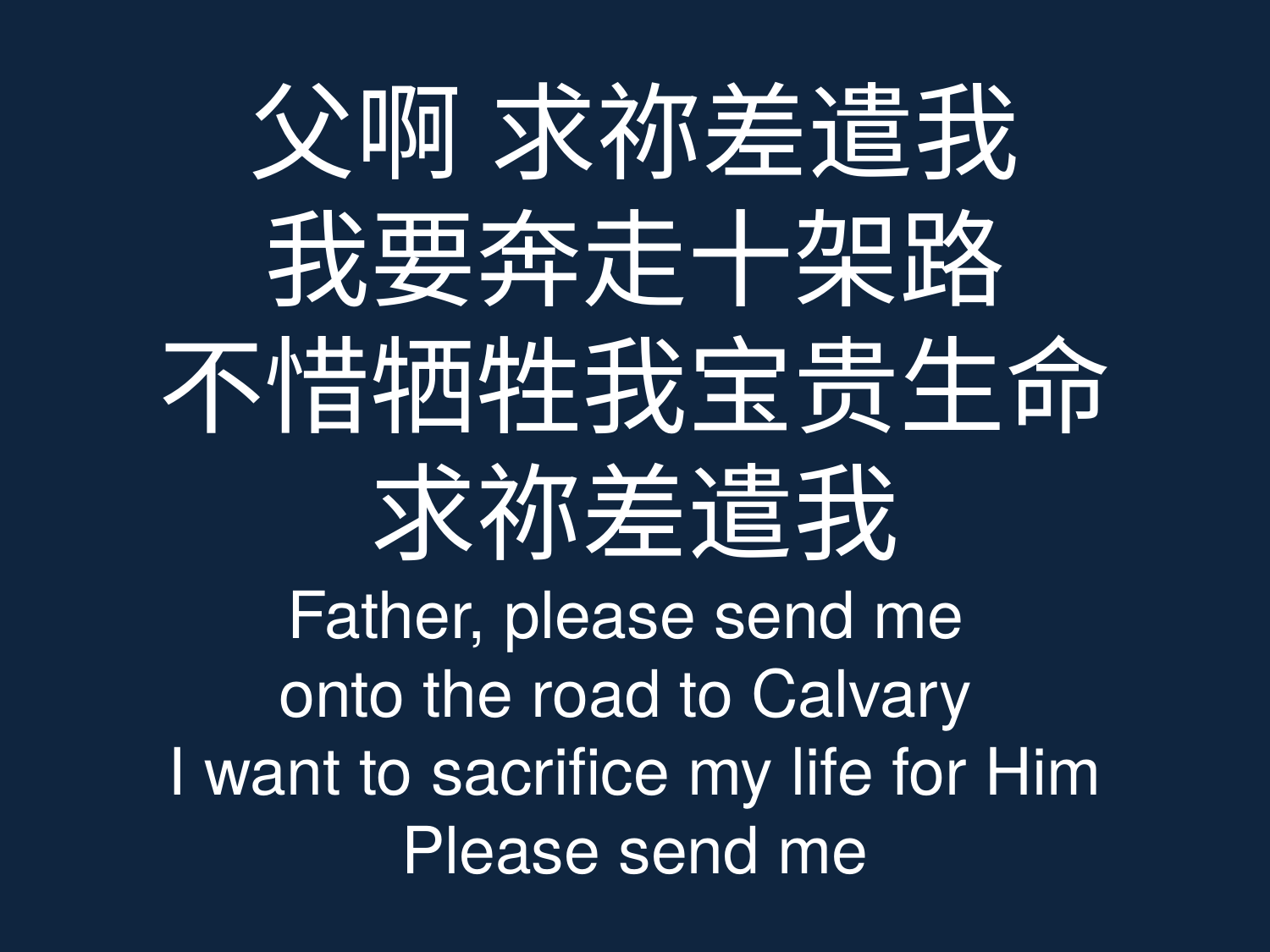

# 父啊 求祢差遣我 我要奔走十架路 不惜牺牲我宝贵生命 求祢差遣我
Father, please send me
onto the road to Calvary
I want to sacrifice my life for Him
Please send me